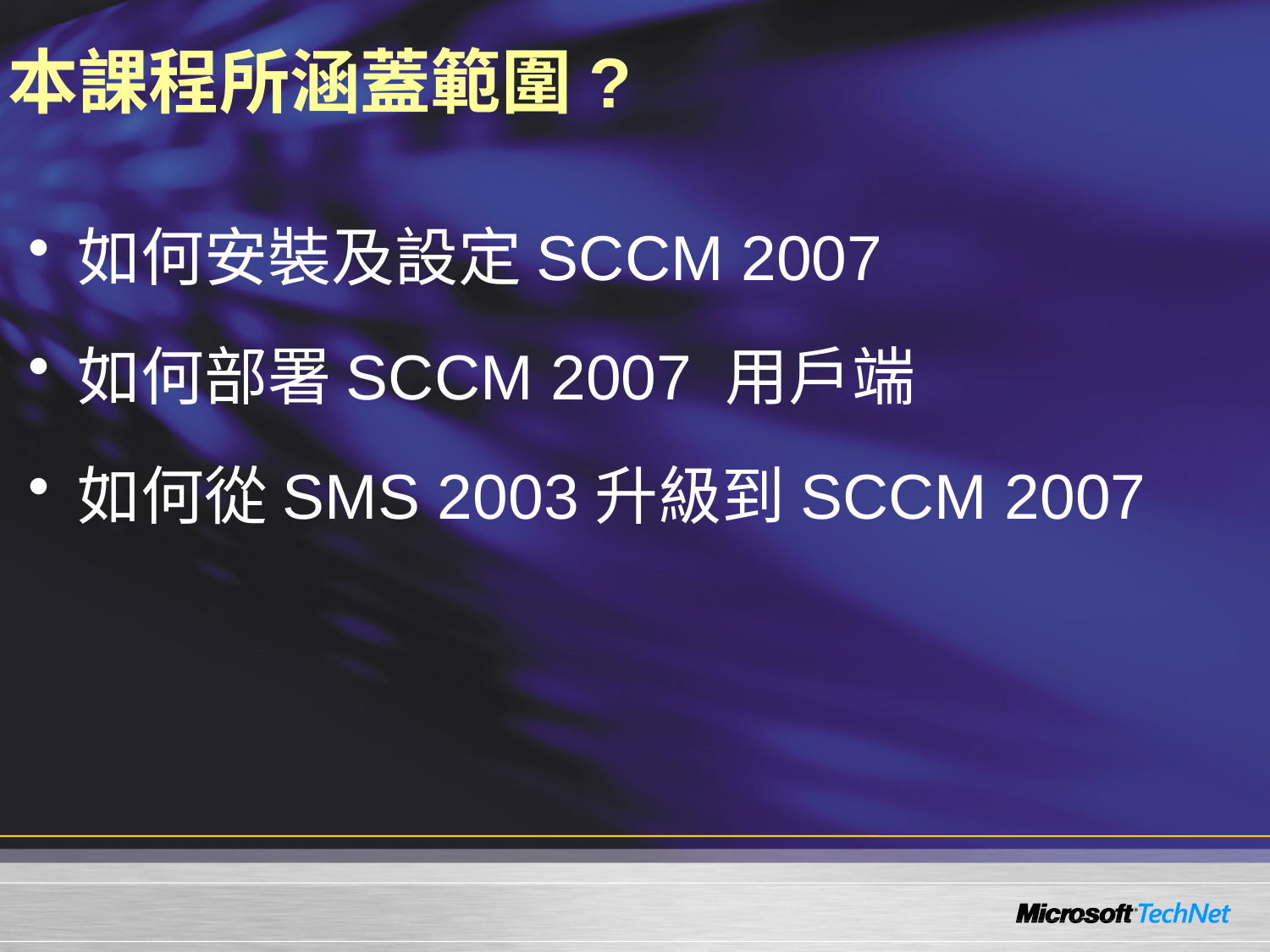

# 本課程所涵蓋範圍?
如何安裝及設定SCCM 2007
如何部署SCCM 2007 用戶端
如何從SMS 2003升級到SCCM 2007